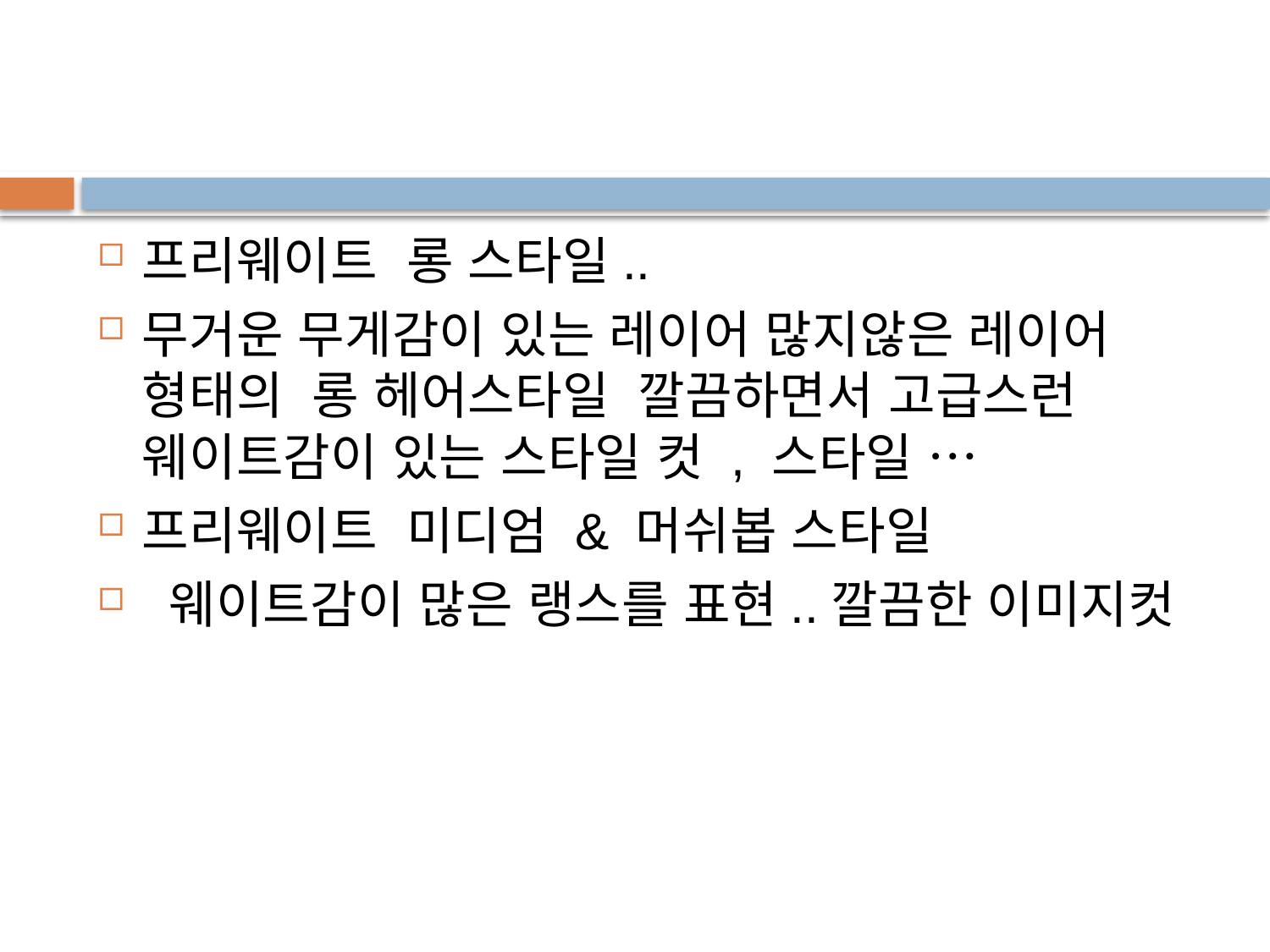

#
프리웨이트  롱 스타일..
무거운 무게감이 있는 레이어 많지않은 레이어 형태의  롱 헤어스타일  깔끔하면서 고급스런 웨이트감이 있는 스타일 컷 , 스타일 …
프리웨이트  미디엄 & 머쉬봅 스타일
 웨이트감이 많은 랭스를 표현..깔끔한 이미지컷